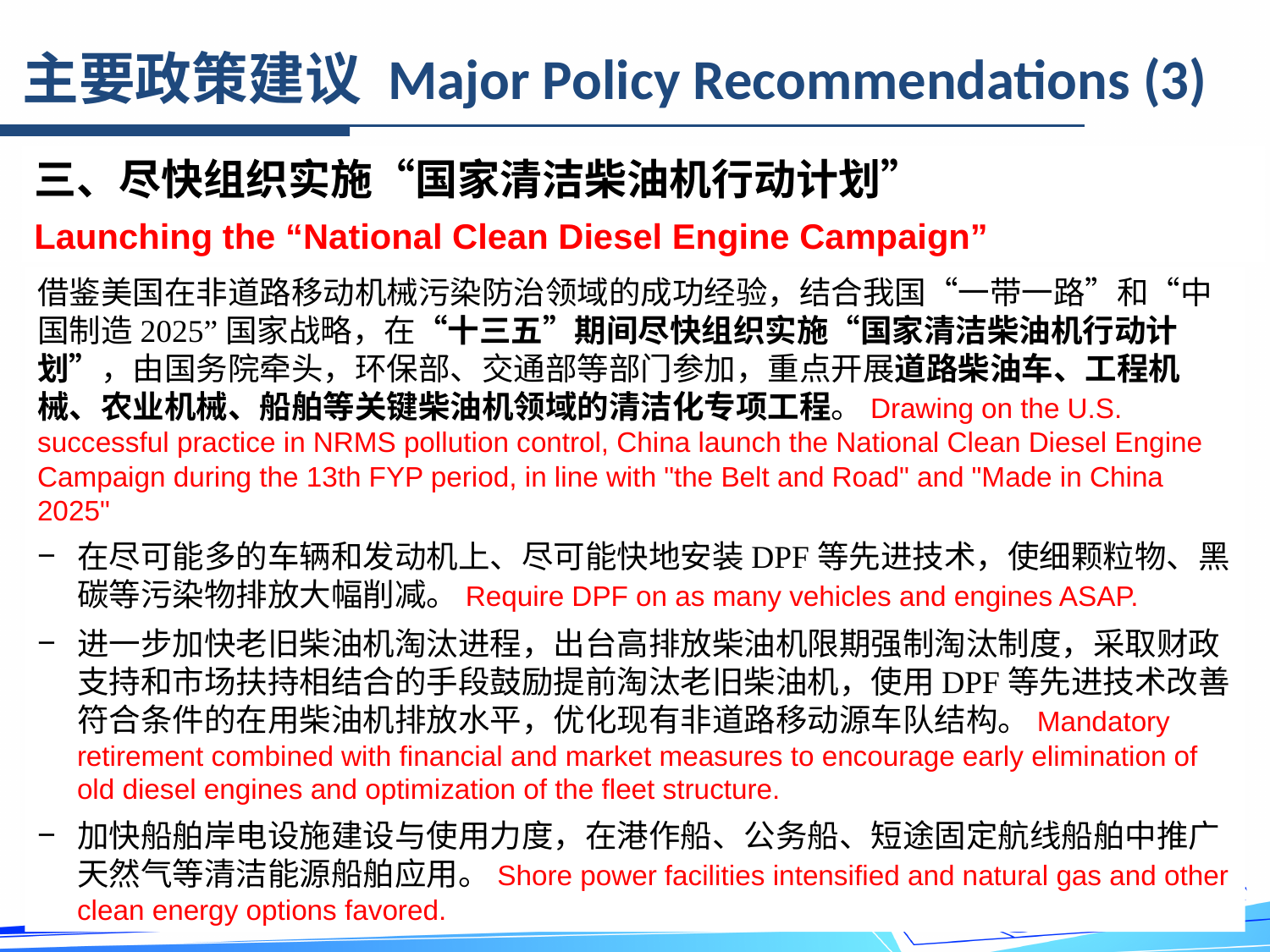

主要政策建议 Major Policy Recommendations (3)
三、尽快组织实施“国家清洁柴油机行动计划”
Launching the “National Clean Diesel Engine Campaign”
借鉴美国在非道路移动机械污染防治领域的成功经验，结合我国“一带一路”和“中国制造2025”国家战略，在“十三五”期间尽快组织实施“国家清洁柴油机行动计划”，由国务院牵头，环保部、交通部等部门参加，重点开展道路柴油车、工程机械、农业机械、船舶等关键柴油机领域的清洁化专项工程。Drawing on the U.S. successful practice in NRMS pollution control, China launch the National Clean Diesel Engine Campaign during the 13th FYP period, in line with "the Belt and Road" and "Made in China 2025"
在尽可能多的车辆和发动机上、尽可能快地安装DPF等先进技术，使细颗粒物、黑碳等污染物排放大幅削减。Require DPF on as many vehicles and engines ASAP.
进一步加快老旧柴油机淘汰进程，出台高排放柴油机限期强制淘汰制度，采取财政支持和市场扶持相结合的手段鼓励提前淘汰老旧柴油机，使用DPF等先进技术改善符合条件的在用柴油机排放水平，优化现有非道路移动源车队结构。Mandatory retirement combined with financial and market measures to encourage early elimination of old diesel engines and optimization of the fleet structure.
加快船舶岸电设施建设与使用力度，在港作船、公务船、短途固定航线船舶中推广天然气等清洁能源船舶应用。Shore power facilities intensified and natural gas and other clean energy options favored.